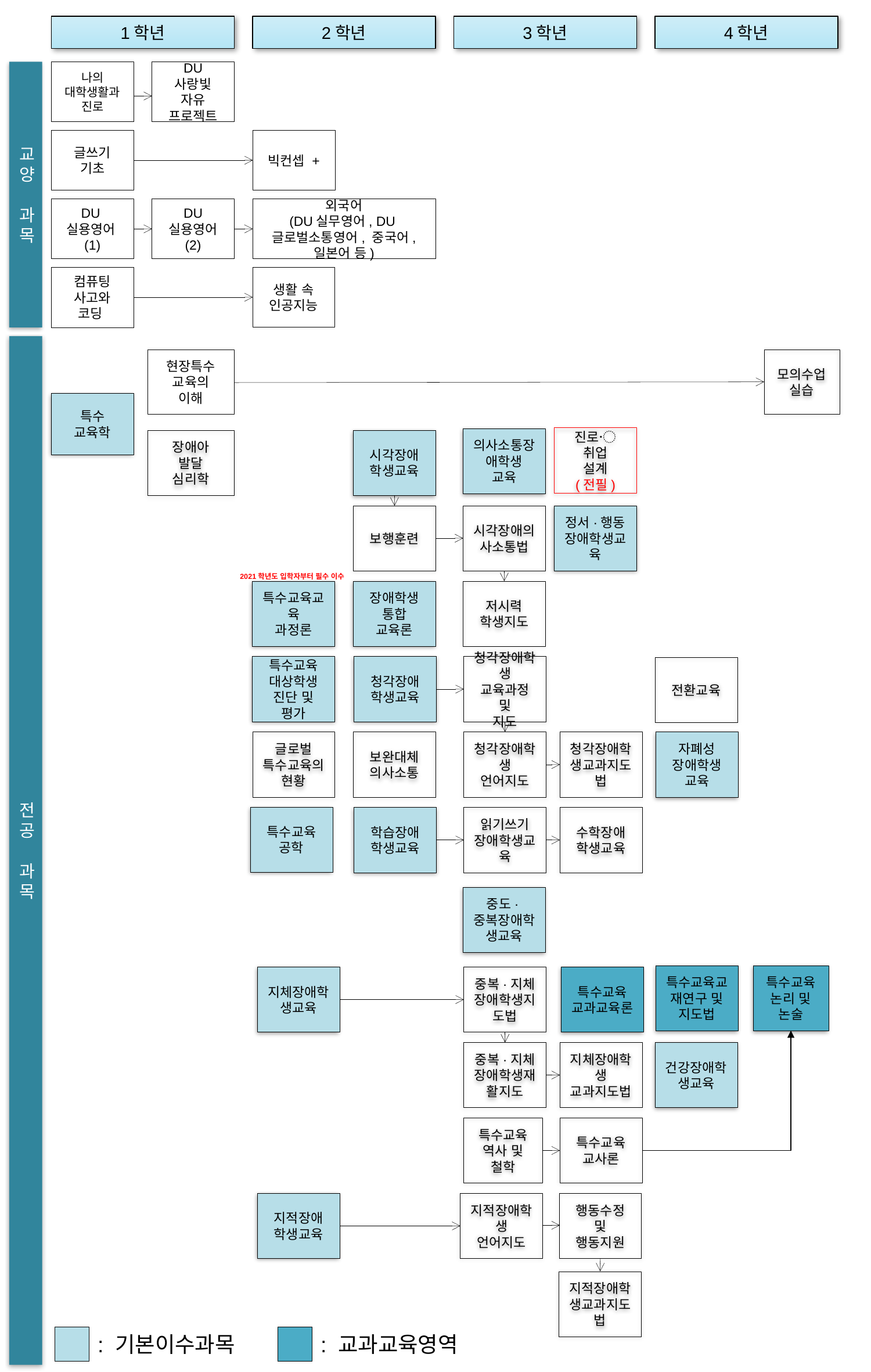

1학년
2학년
3학년
4학년
DU
사랑빛
자유
프로젝트
교양 과목
나의
대학생활과
진로
글쓰기
기초
빅컨셉 +
DU
실용영어
(2)
DU
실용영어(1)
외국어
(DU실무영어, DU글로벌소통영어, 중국어, 일본어 등)
생활 속
인공지능
컴퓨팅
사고와
코딩
전공 과목
현장특수
교육의
이해
모의수업실습
특수
교육학
진로〮취업
설계
(전필)
의사소통장애학생
교육
장애아
발달
심리학
시각장애
학생교육
보행훈련
시각장애의사소통법
정서·행동
장애학생교육
2021학년도 입학자부터 필수 이수
특수교육교육
과정론
장애학생
통합
교육론
저시력
학생지도
특수교육
대상학생
진단 및
평가
청각장애
학생교육
청각장애학생 교육과정 및
지도
전환교육
보완대체
의사소통
자폐성
장애학생
교육
글로벌
특수교육의 현황
청각장애학생
언어지도
청각장애학생교과지도법
특수교육
공학
학습장애
학생교육
읽기쓰기
장애학생교육
수학장애
학생교육
중도·중복장애학생교육
특수교육교재연구 및 지도법
특수교육
논리 및 논술
지체장애학생교육
중복·지체 장애학생지도법
특수교육
교과교육론
중복·지체
장애학생재활지도
지체장애학생 교과지도법
건강장애학생교육
특수교육
역사 및 철학
특수교육
교사론
지적장애
학생교육
지적장애학생 언어지도
행동수정
및
행동지원
지적장애학생교과지도법
: 교과교육영역
: 기본이수과목